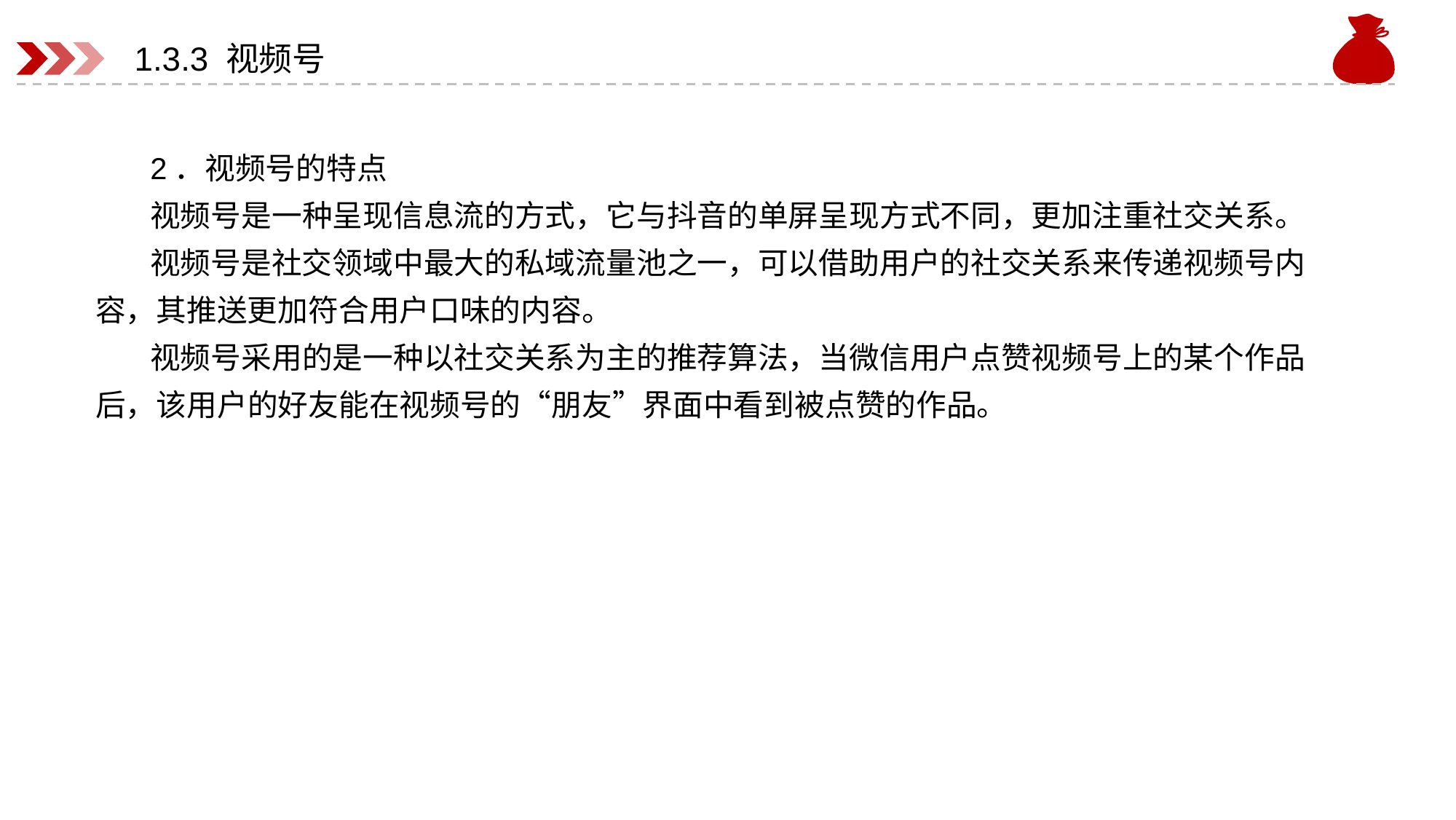

# 1.3.3 视频号
36
2．视频号的特点
视频号是一种呈现信息流的方式，它与抖音的单屏呈现方式不同，更加注重社交关系。
视频号是社交领域中最大的私域流量池之一，可以借助用户的社交关系来传递视频号内容，其推送更加符合用户口味的内容。
视频号采用的是一种以社交关系为主的推荐算法，当微信用户点赞视频号上的某个作品后，该用户的好友能在视频号的“朋友”界面中看到被点赞的作品。